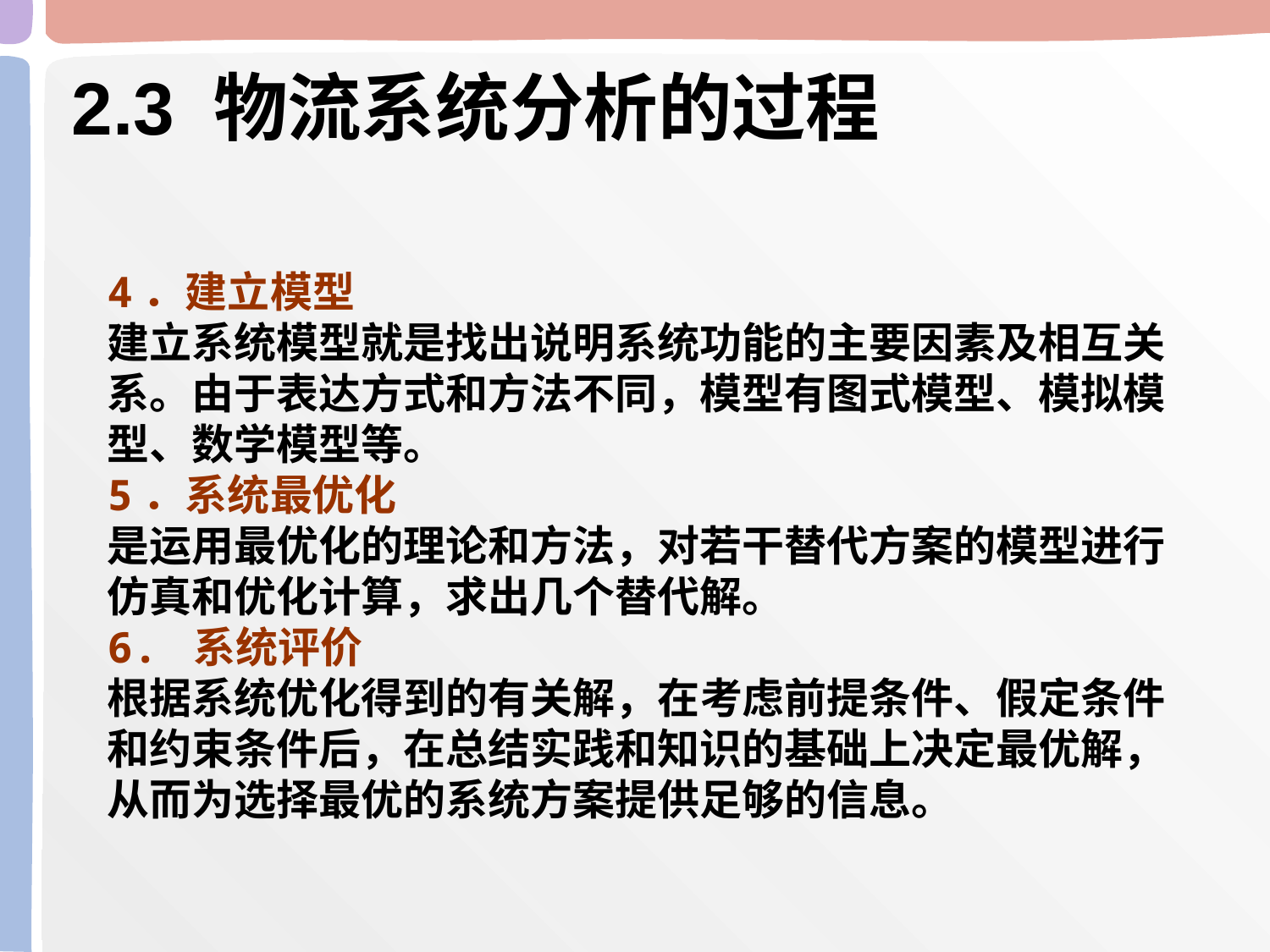

# 2.3 物流系统分析的过程
4．建立模型
建立系统模型就是找出说明系统功能的主要因素及相互关系。由于表达方式和方法不同，模型有图式模型、模拟模型、数学模型等。
5．系统最优化
是运用最优化的理论和方法，对若干替代方案的模型进行仿真和优化计算，求出几个替代解。
6. 系统评价
根据系统优化得到的有关解，在考虑前提条件、假定条件和约束条件后，在总结实践和知识的基础上决定最优解，从而为选择最优的系统方案提供足够的信息。